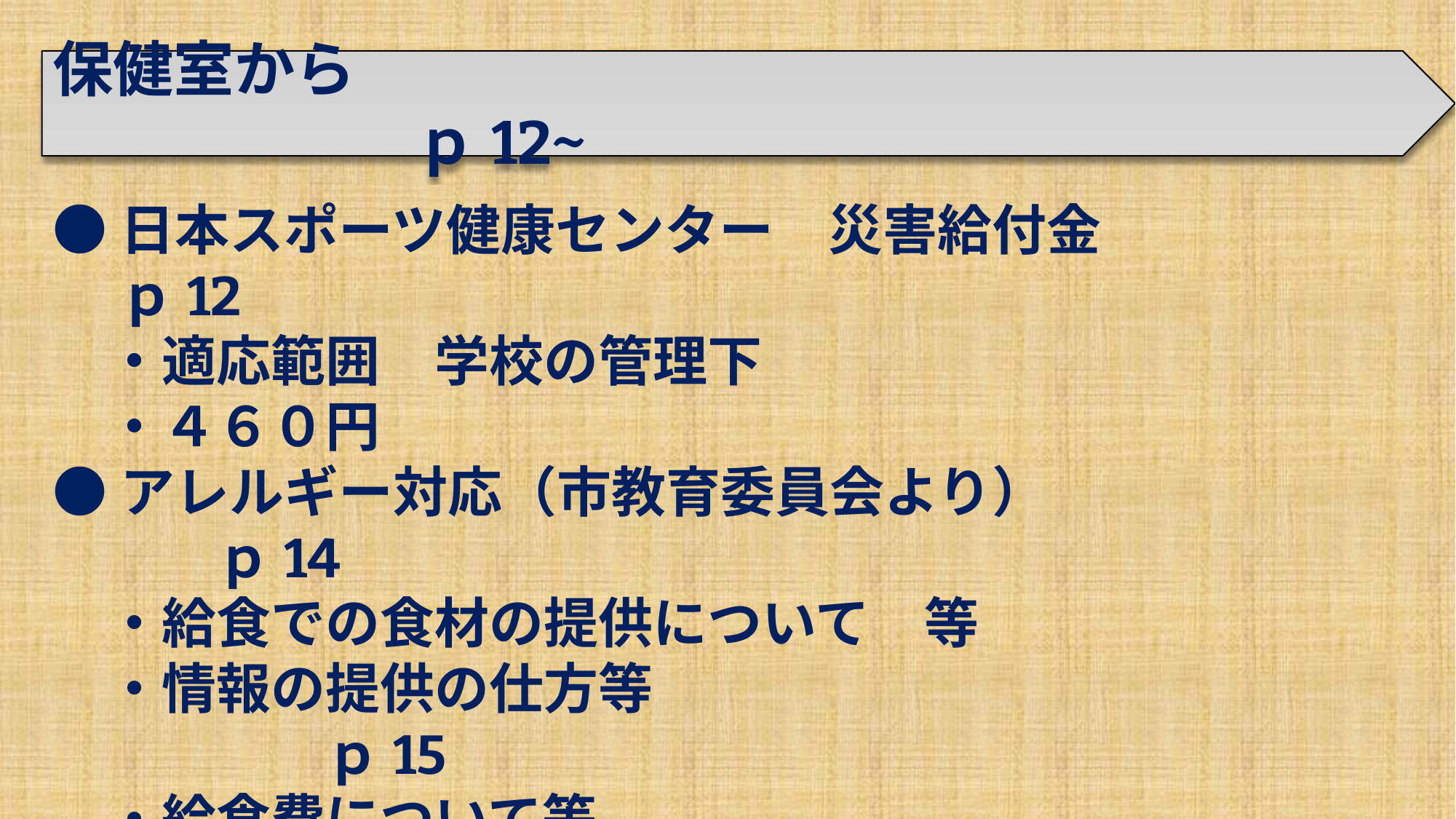

保健室から　　　　　　　　　　　　　　　　　　　　　　　ｐ12~
●日本スポーツ健康センター　災害給付金　　　　　　 ｐ12
　・適応範囲　学校の管理下
　・４６０円
●アレルギー対応（市教育委員会より）　　　　　　　　　ｐ14
　・給食での食材の提供について　等
　・情報の提供の仕方等　　　　　　　　　　　　　　　　　　ｐ15
　・給食費について等　　　　　　　　　　　　　　　　　　　ｐ17~
□虫歯、視力の低下は治療検査を始めてください！